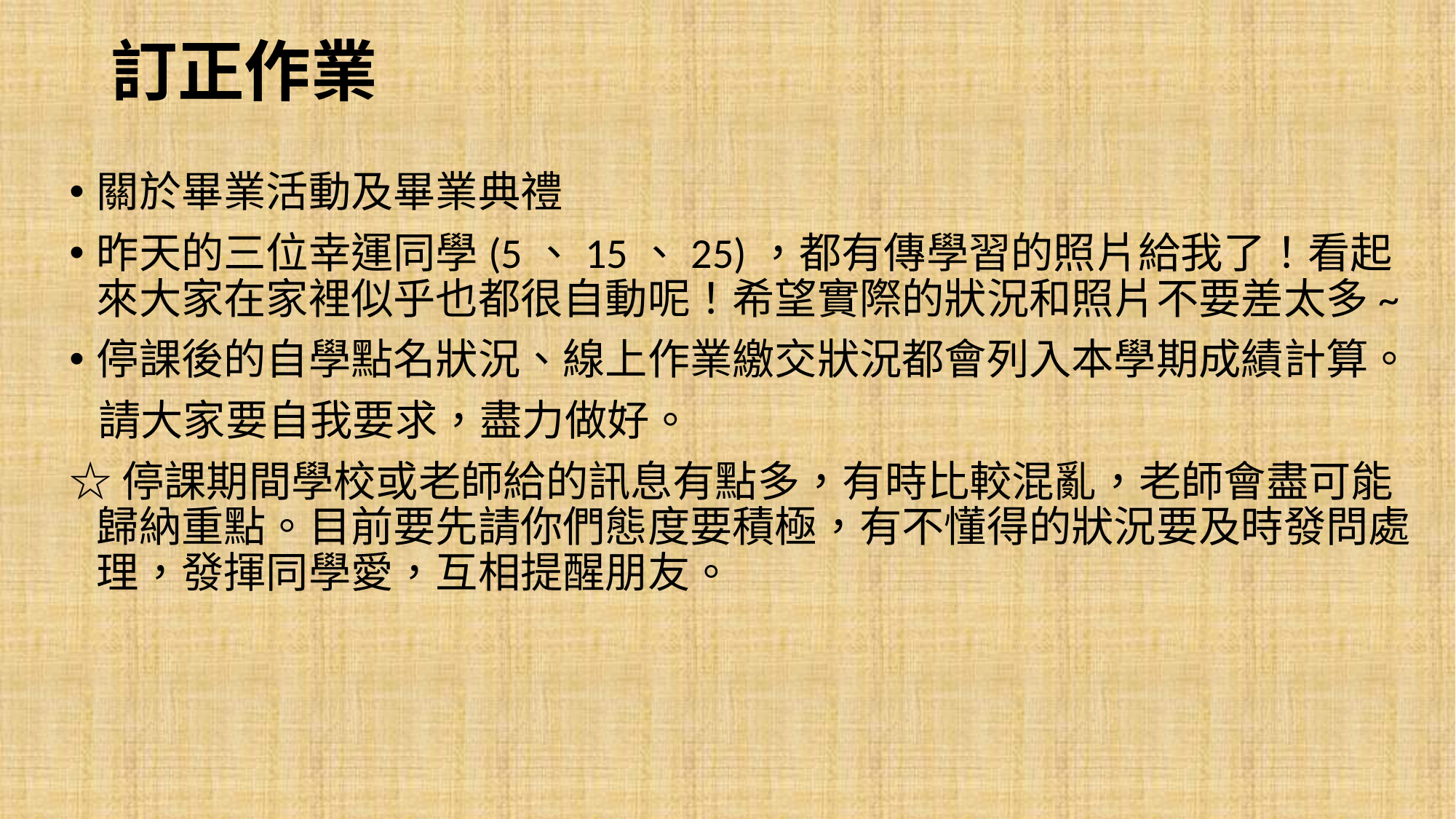

# 訂正作業
關於畢業活動及畢業典禮
昨天的三位幸運同學(5、15、25)，都有傳學習的照片給我了！看起來大家在家裡似乎也都很自動呢！希望實際的狀況和照片不要差太多~
停課後的自學點名狀況、線上作業繳交狀況都會列入本學期成績計算。
  請大家要自我要求，盡力做好。
☆停課期間學校或老師給的訊息有點多，有時比較混亂，老師會盡可能歸納重點。目前要先請你們態度要積極，有不懂得的狀況要及時發問處理，發揮同學愛，互相提醒朋友。